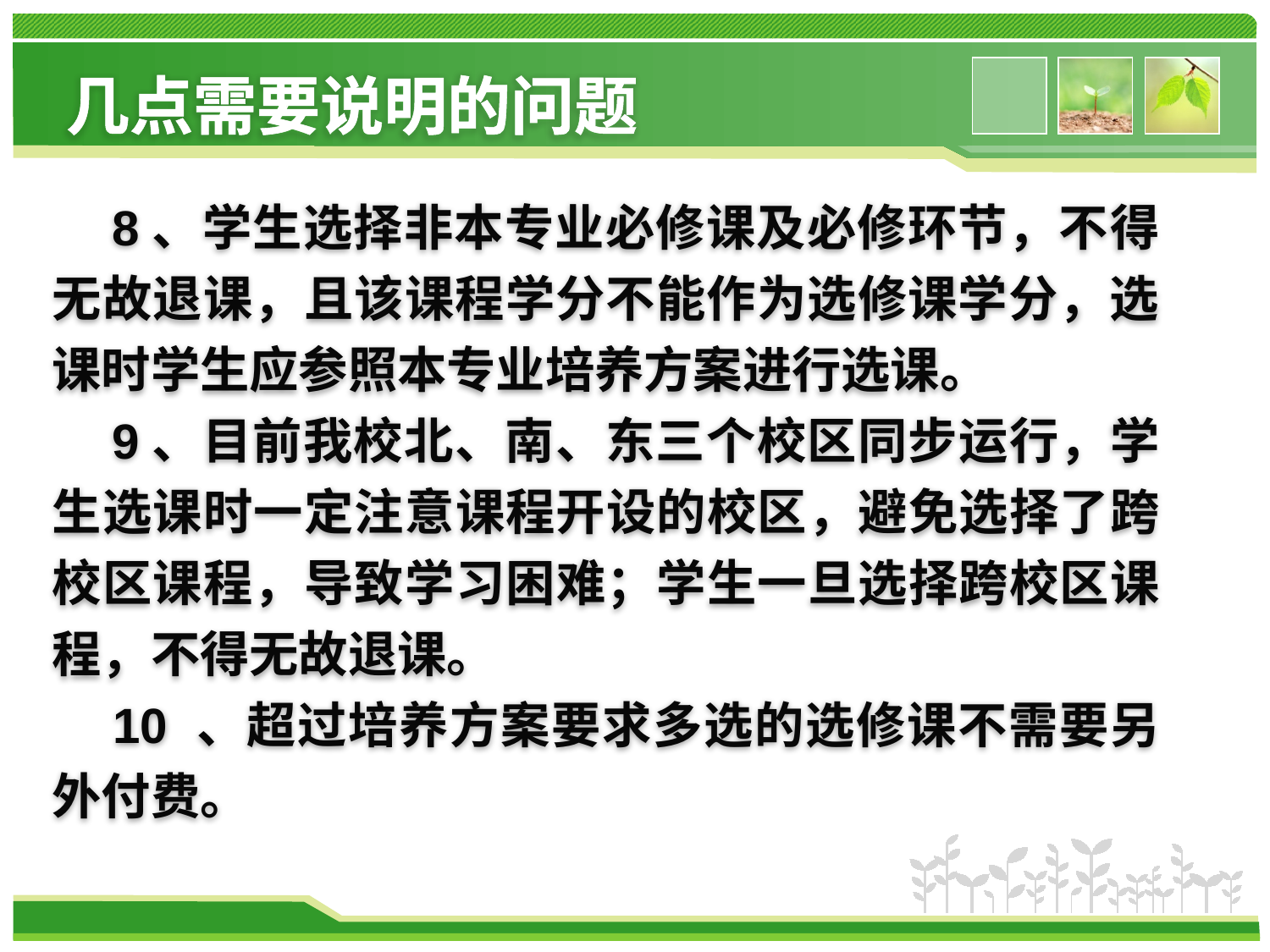

几点需要说明的问题
    8、学生选择非本专业必修课及必修环节，不得无故退课，且该课程学分不能作为选修课学分，选课时学生应参照本专业培养方案进行选课。
    9、目前我校北、南、东三个校区同步运行，学生选课时一定注意课程开设的校区，避免选择了跨校区课程，导致学习困难；学生一旦选择跨校区课程，不得无故退课。
    10 、超过培养方案要求多选的选修课不需要另外付费。